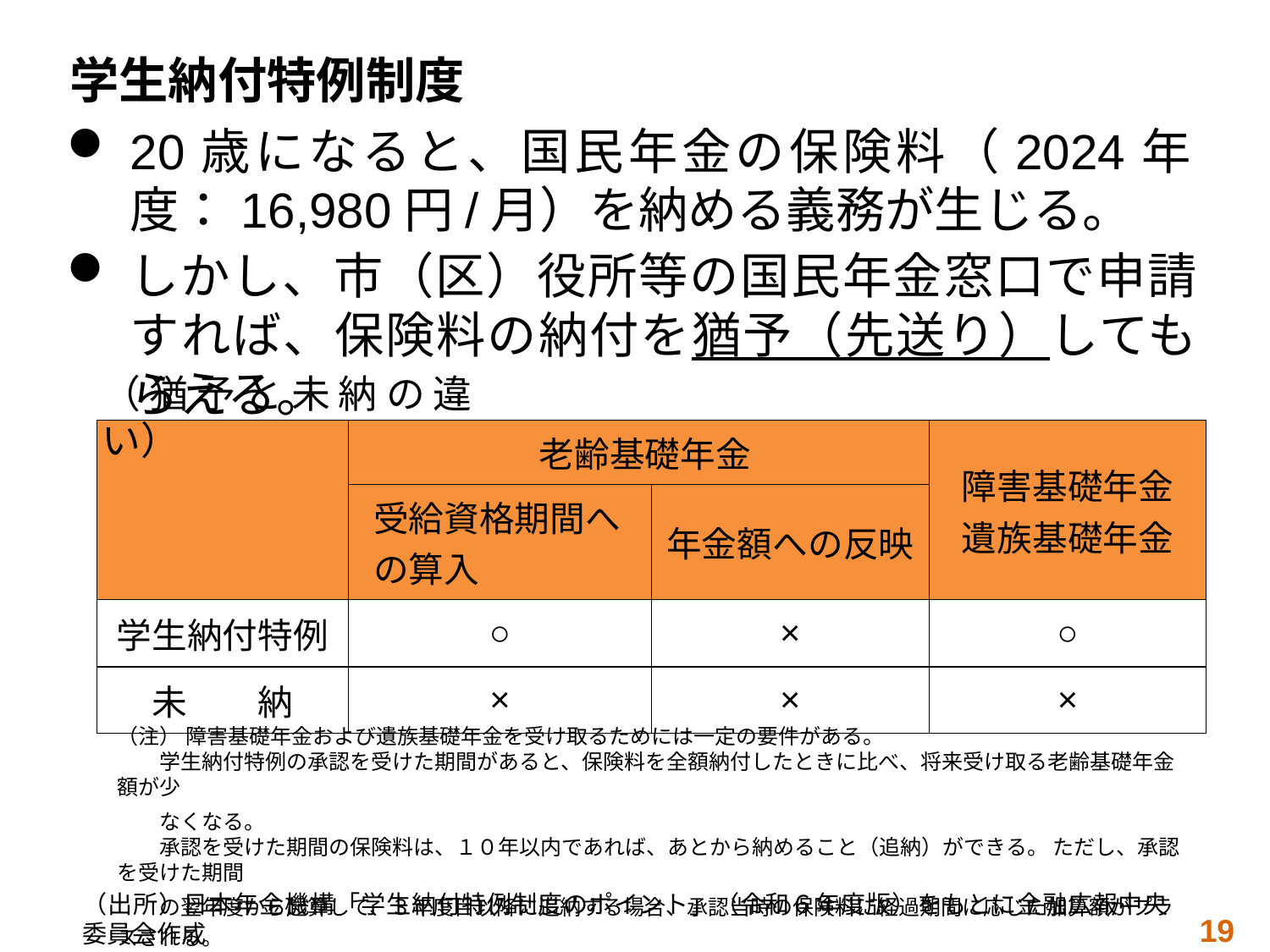

学生納付特例制度
20歳になると、国民年金の保険料（2024年度：16,980円/月）を納める義務が生じる。
しかし、市（区）役所等の国民年金窓口で申請すれば、保険料の納付を猶予（先送り）してもらえる。
（猶予と未納の違い）
|  | 老齢基礎年金 |  | 障害基礎年金 遺族基礎年金 |
| --- | --- | --- | --- |
|  | 受給資格期間への算入 | 年金額への反映 |  |
| 学生納付特例 | ○ | × | ○ |
| 未　　納 | × | × | × |
（注） 障害基礎年金および遺族基礎年金を受け取るためには一定の要件がある。
　　学生納付特例の承認を受けた期間があると、保険料を全額納付したときに比べ、将来受け取る老齢基礎年金額が少
　　なくなる。
　　承認を受けた期間の保険料は、１０年以内であれば、あとから納めること（追納）ができる。 ただし、承認を受けた期間
　　の翌年度から起算して、３年度目以降に追納する場合、承認当時の保険料に経過期間に応じた加算額がプラスされる。
（出所）日本年金機構「学生納付特例制度のポイント」（令和６年度版）をもとに金融広報中央委員会作成
19